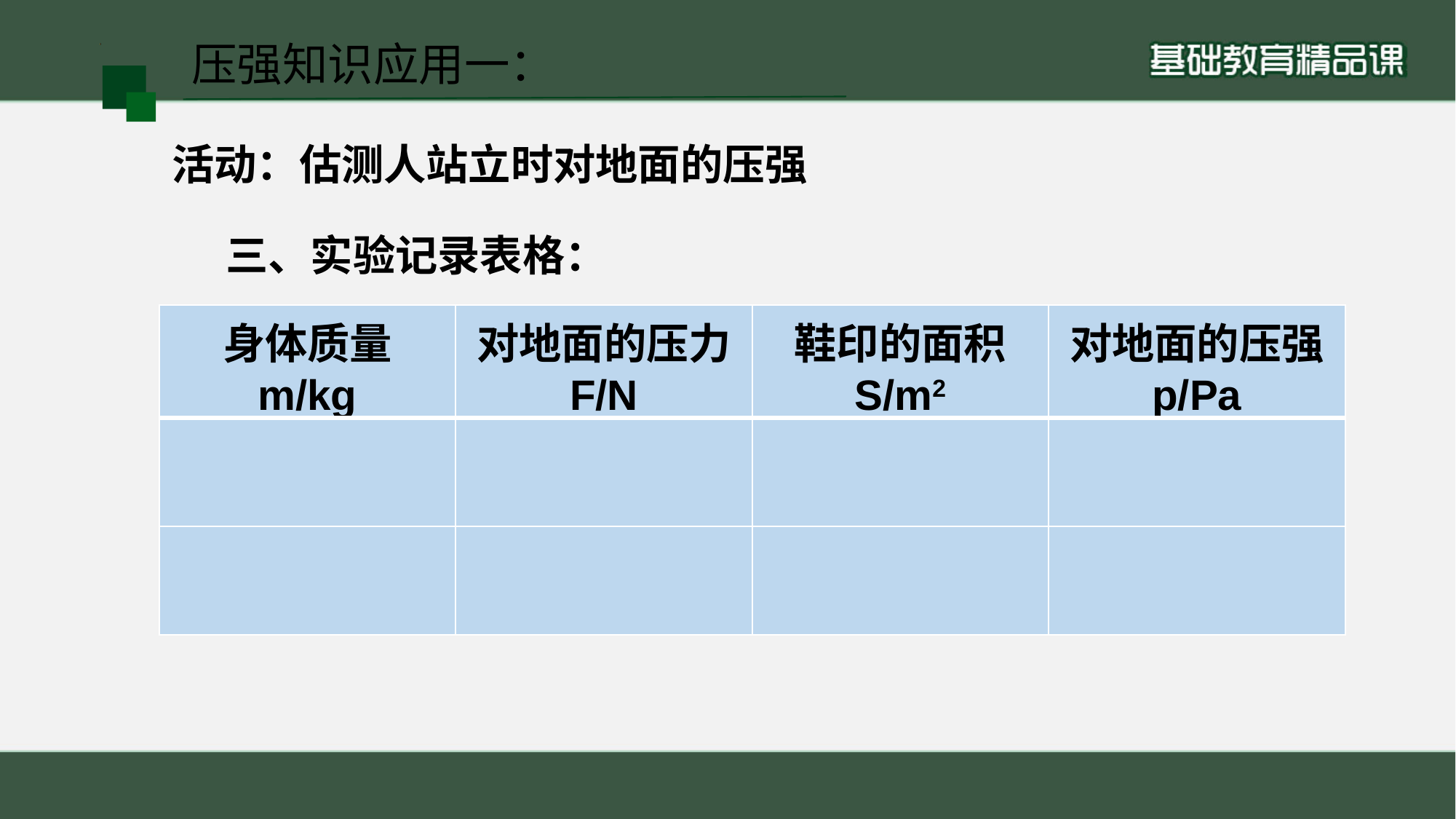

压强知识应用一：

活动：估测人站立时对地面的压强
三、实验记录表格：
| 身体质量 m/kg | 对地面的压力 F/N | 鞋印的面积 S/m2 | 对地面的压强 p/Pa |
| --- | --- | --- | --- |
|  |  |  |  |
|  |  |  |  |